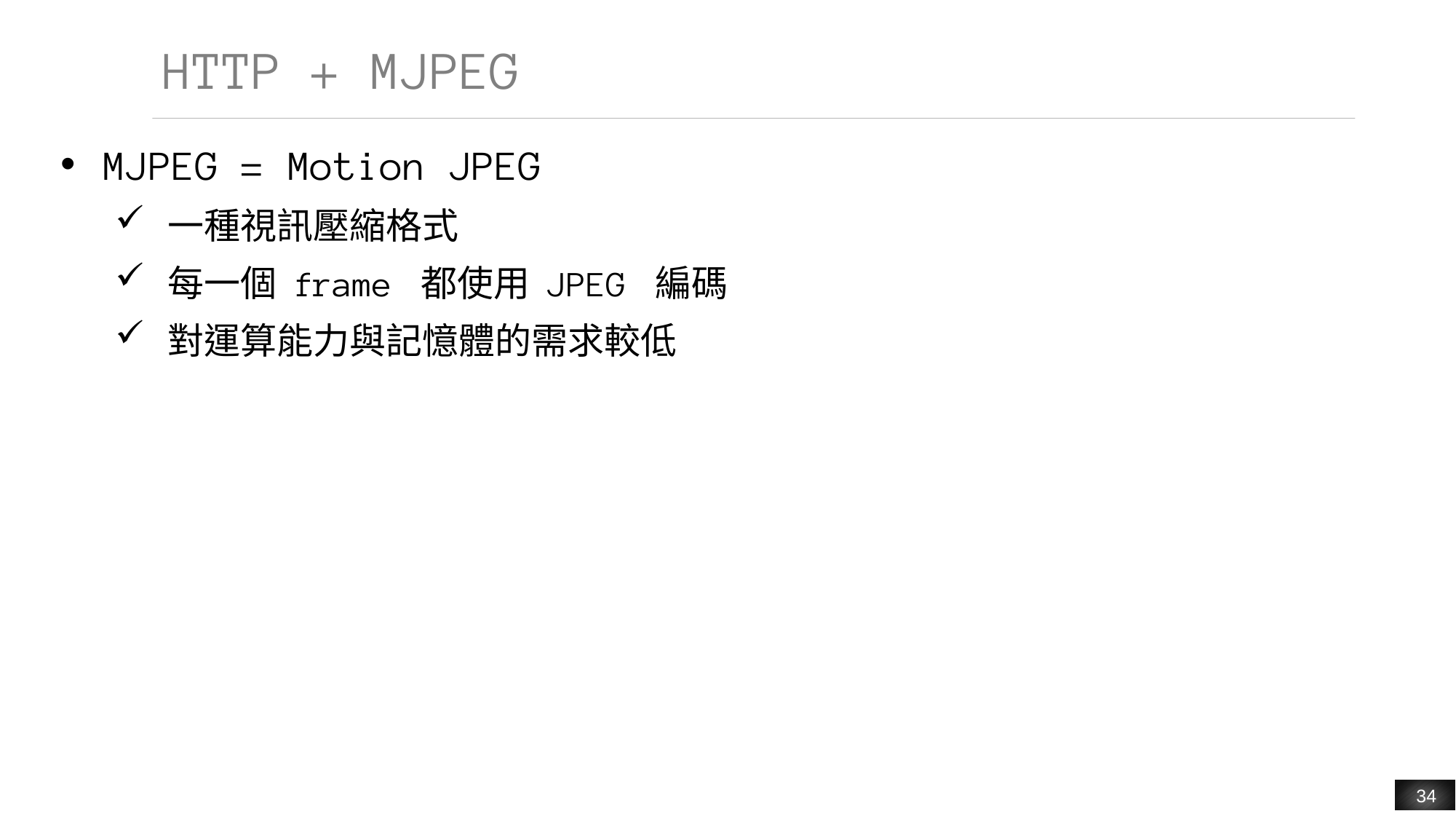

# HTTP + MJPEG
MJPEG = Motion JPEG
一種視訊壓縮格式
每一個 frame 都使用 JPEG 編碼
對運算能力與記憶體的需求較低